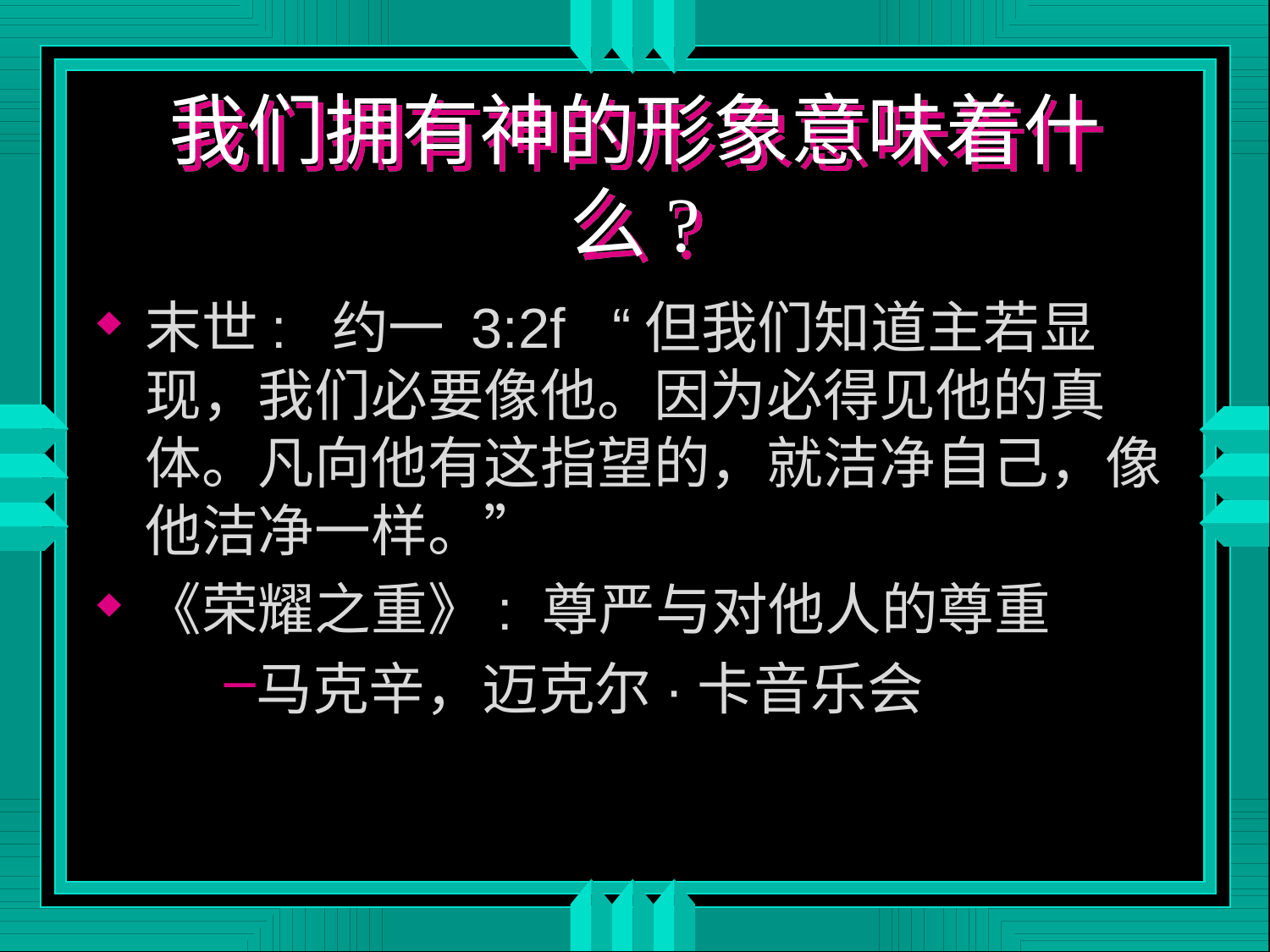

# 我们拥有神的形象意味着什么?
末世:  约一 3:2f   “但我们知道主若显现，我们必要像他。因为必得见他的真体。凡向他有这指望的，就洁净自己，像他洁净一样。”
《荣耀之重》: 尊严与对他人的尊重
马克辛，迈克尔·卡音乐会